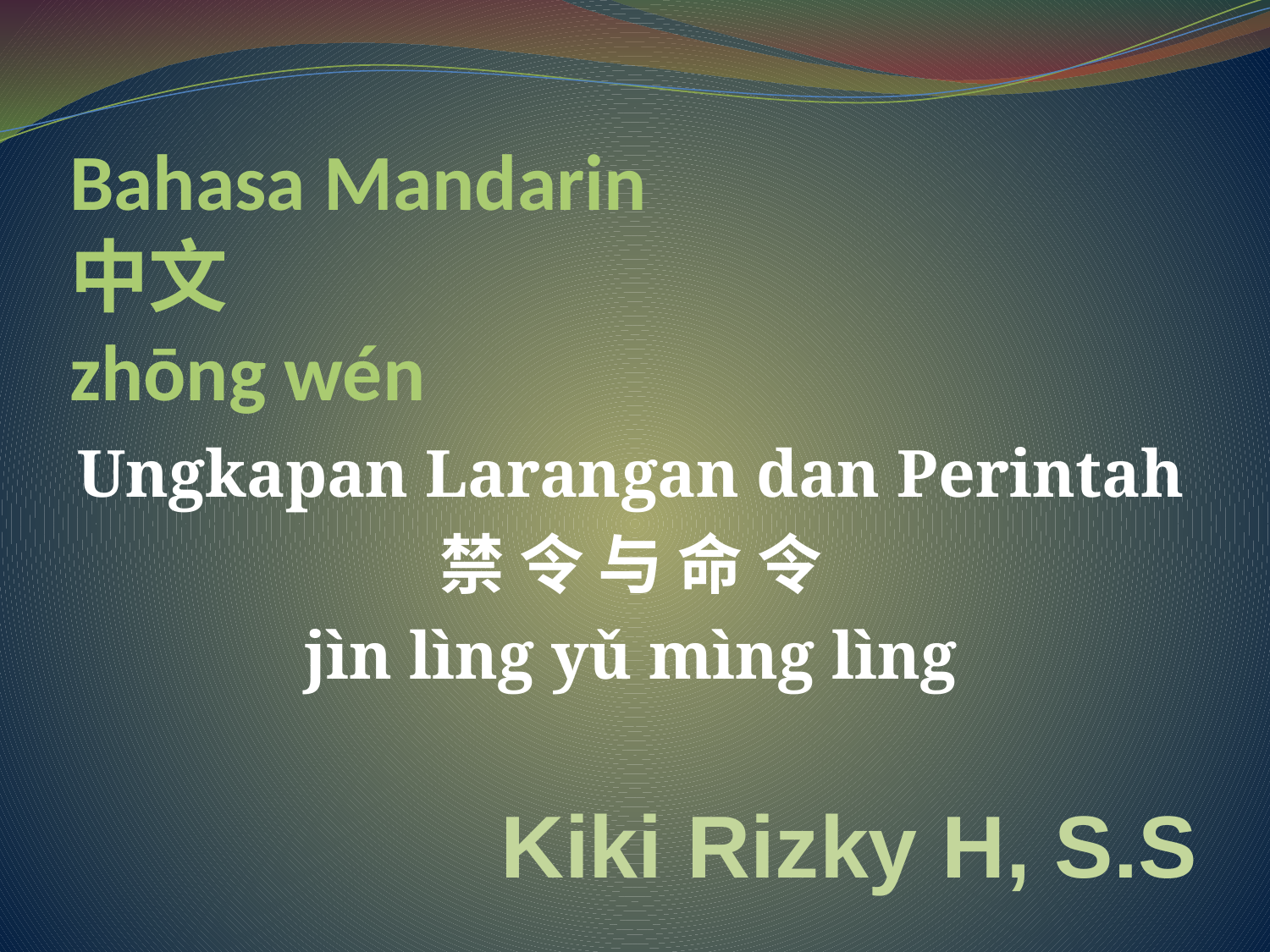

# Bahasa Mandarin 中文 zhōng wén
Ungkapan Larangan dan Perintah
禁 令 与 命 令
jìn lìng yǔ mìng lìng

Kiki Rizky H, S.S